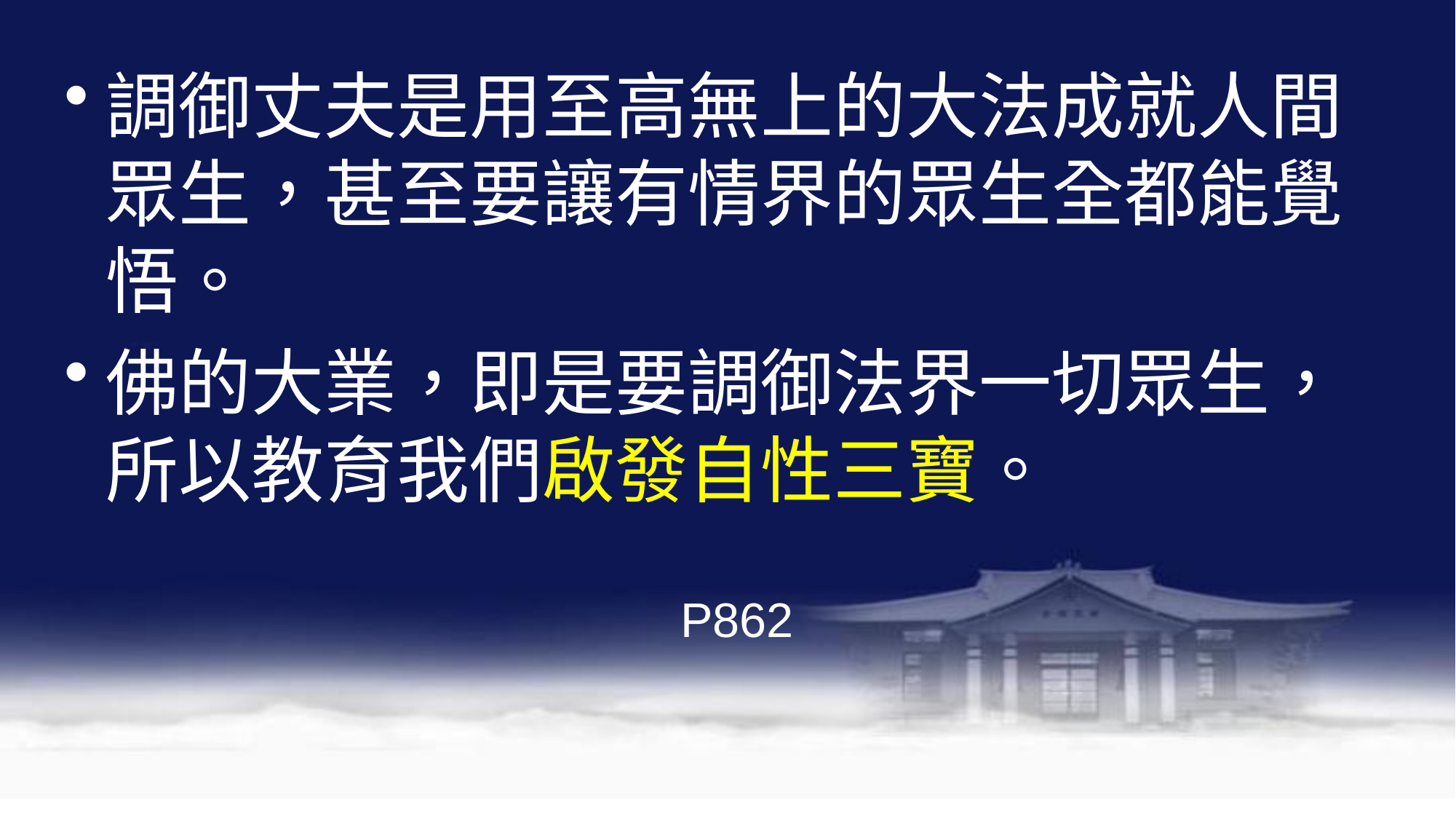

調御丈夫是用至高無上的大法成就人間眾生，甚至要讓有情界的眾生全都能覺悟。
佛的大業，即是要調御法界一切眾生，所以教育我們啟發自性三寶。

P862